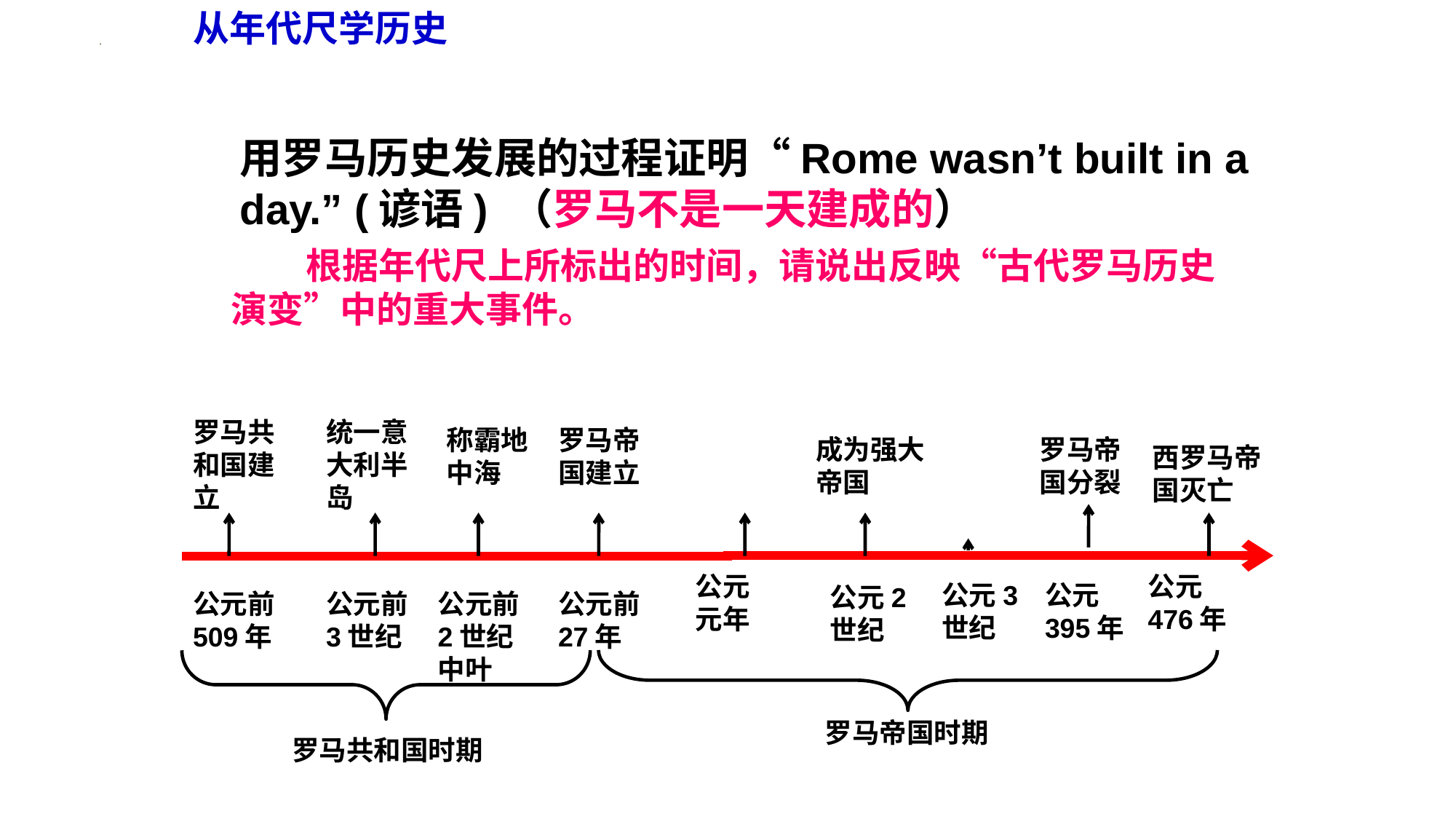

从年代尺学历史
用罗马历史发展的过程证明“Rome wasn’t built in a day.” (谚语) （罗马不是一天建成的）
           根据年代尺上所标出的时间，请说出反映“古代罗马历史演变”中的重大事件。

罗马共
和国建
立
统一意
大利半
岛
称霸地
中海
罗马帝
国建立
成为强大
帝国
罗马帝
国分裂
西罗马帝
国灭亡

公元
元年
公元
476年
公元3
世纪
公元
395年
公元2
世纪
公元前
509年
公元前
3世纪
公元前
2世纪
中叶
公元前
27年
罗马帝国时期
罗马共和国时期